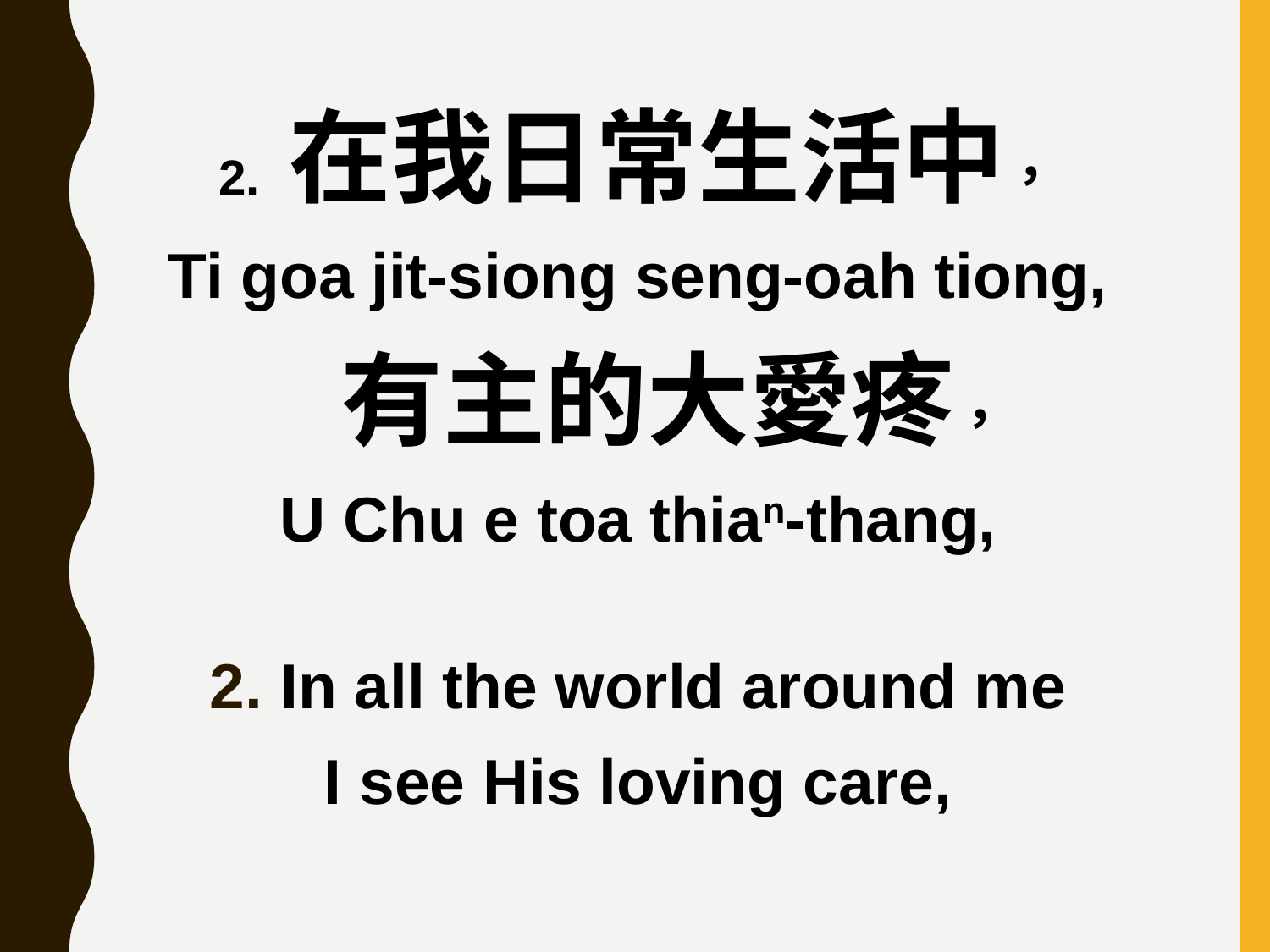

2. 在我日常生活中，
Ti goa jit-siong seng-oah tiong,
  有主的大愛疼，
U Chu e toa thian-thang,

In all the world around me
I see His loving care,